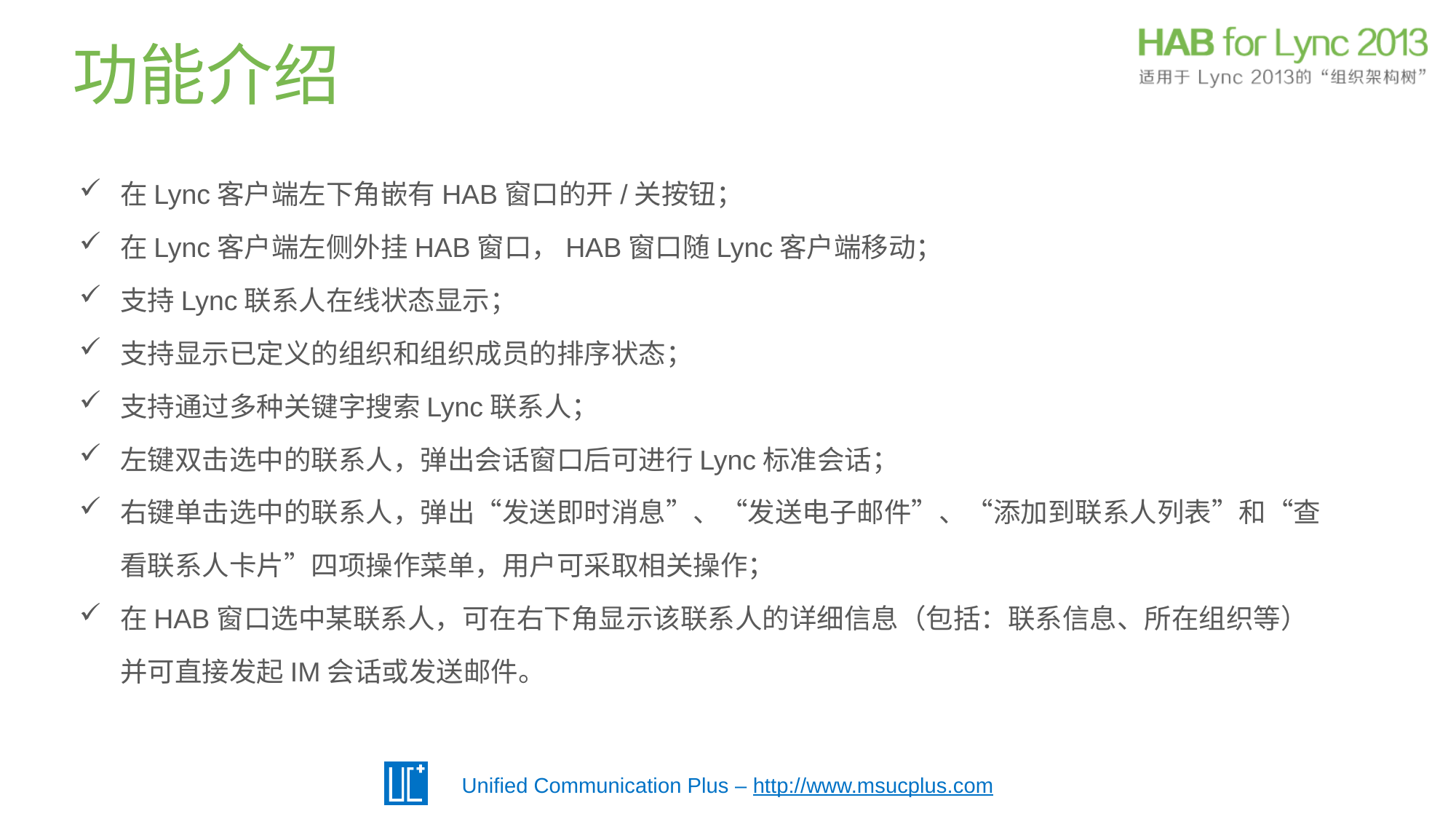

功能介绍
在Lync客户端左下角嵌有HAB窗口的开/关按钮；
在Lync客户端左侧外挂HAB窗口，HAB窗口随Lync客户端移动；
支持Lync联系人在线状态显示；
支持显示已定义的组织和组织成员的排序状态；
支持通过多种关键字搜索Lync联系人；
左键双击选中的联系人，弹出会话窗口后可进行Lync标准会话；
右键单击选中的联系人，弹出“发送即时消息”、“发送电子邮件”、“添加到联系人列表”和“查看联系人卡片”四项操作菜单，用户可采取相关操作；
在HAB窗口选中某联系人，可在右下角显示该联系人的详细信息（包括：联系信息、所在组织等）并可直接发起IM会话或发送邮件。